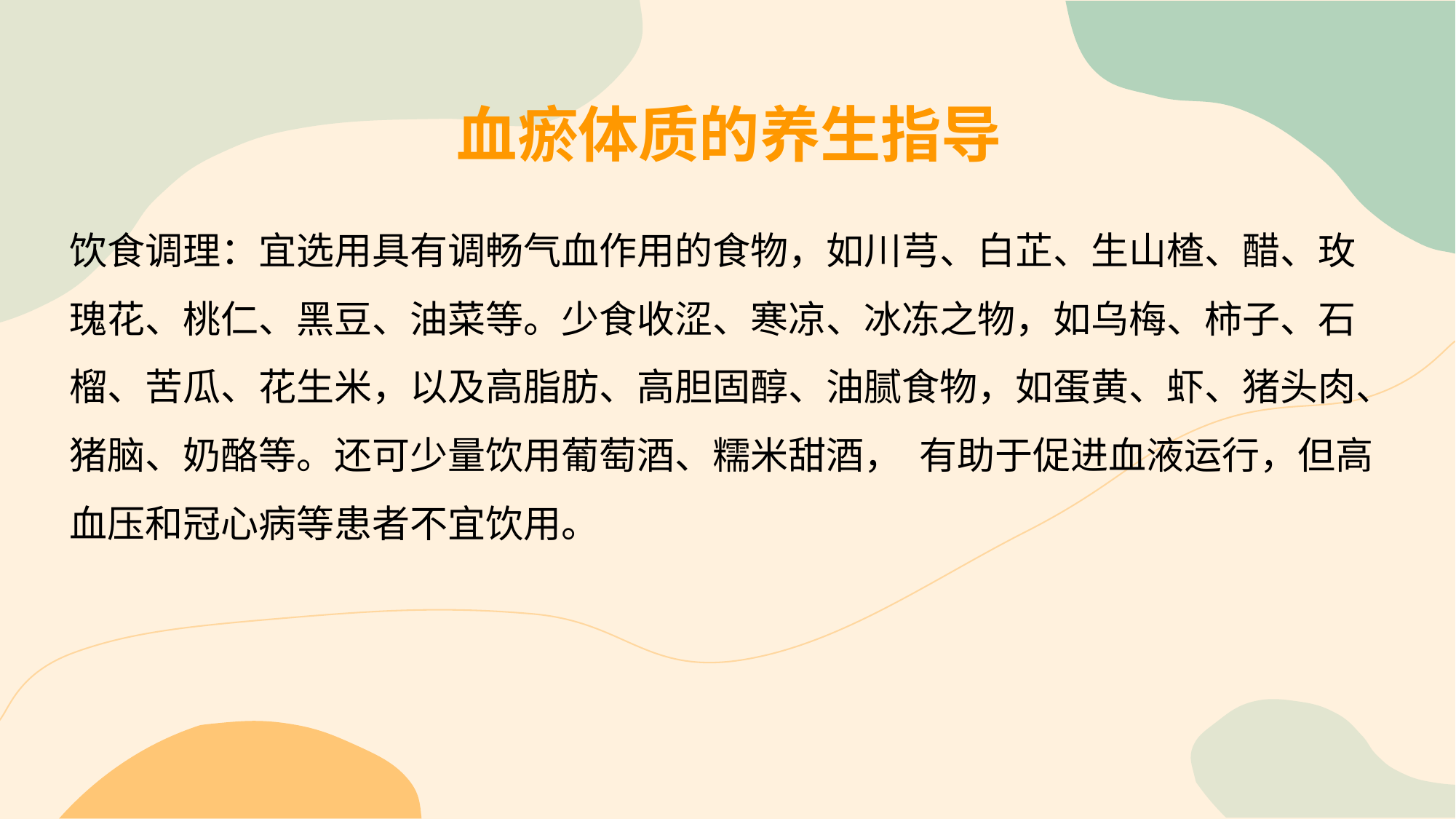

血瘀体质的养生指导
饮食调理：宜选用具有调畅气血作用的食物，如川芎、白芷、生山楂、醋、玫瑰花、桃仁、黑豆、油菜等。少食收涩、寒凉、冰冻之物，如乌梅、柿子、石榴、苦瓜、花生米，以及高脂肪、高胆固醇、油腻食物，如蛋黄、虾、猪头肉、猪脑、奶酪等。还可少量饮用葡萄酒、糯米甜酒，  有助于促进血液运行，但高血压和冠心病等患者不宜饮用。